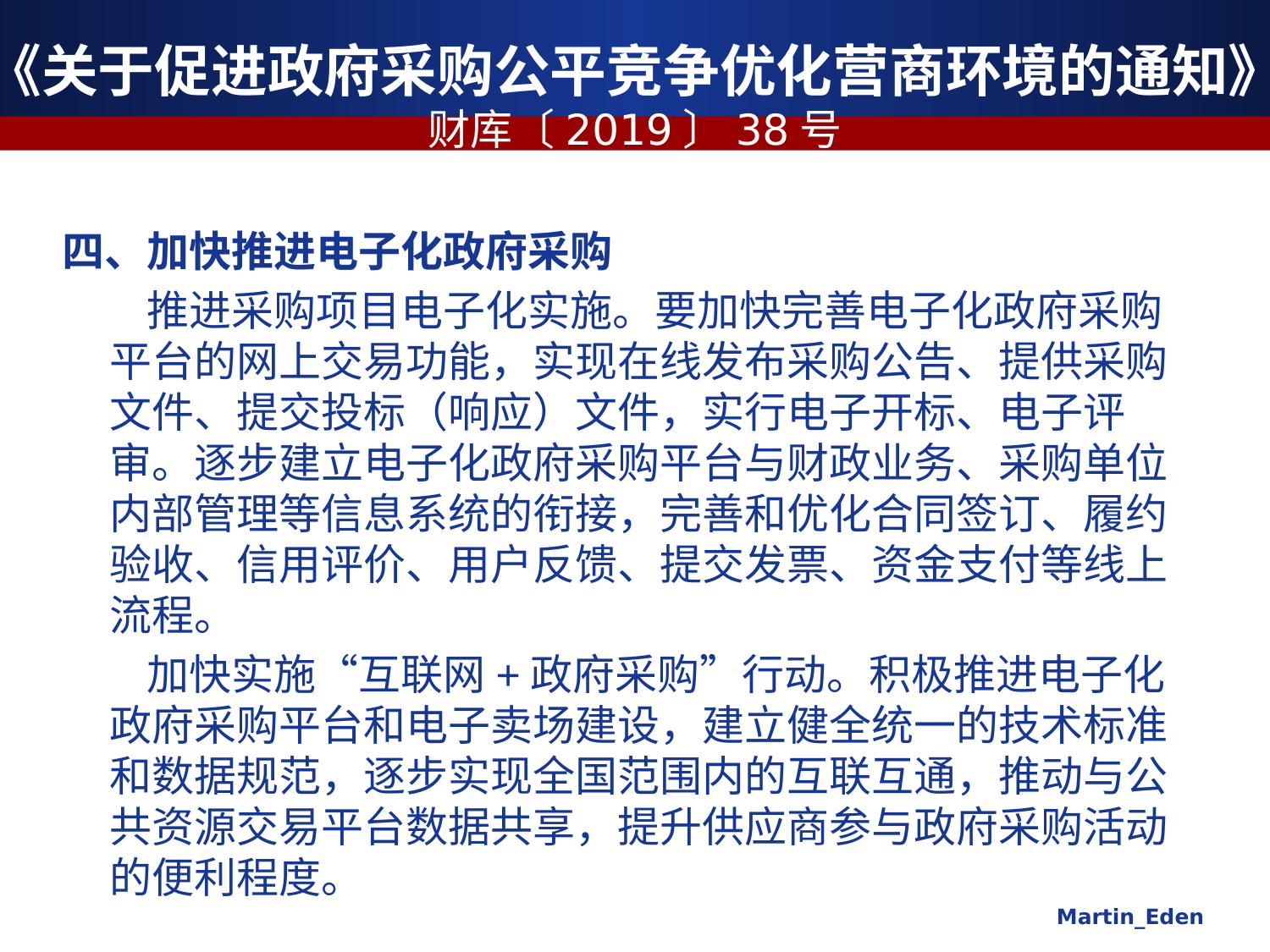

# 《关于促进政府采购公平竞争优化营商环境的通知》 财库〔2019〕38号
四、加快推进电子化政府采购
　　推进采购项目电子化实施。要加快完善电子化政府采购平台的网上交易功能，实现在线发布采购公告、提供采购文件、提交投标（响应）文件，实行电子开标、电子评审。逐步建立电子化政府采购平台与财政业务、采购单位内部管理等信息系统的衔接，完善和优化合同签订、履约验收、信用评价、用户反馈、提交发票、资金支付等线上流程。
　　加快实施“互联网+政府采购”行动。积极推进电子化政府采购平台和电子卖场建设，建立健全统一的技术标准和数据规范，逐步实现全国范围内的互联互通，推动与公共资源交易平台数据共享，提升供应商参与政府采购活动的便利程度。
Martin_Eden